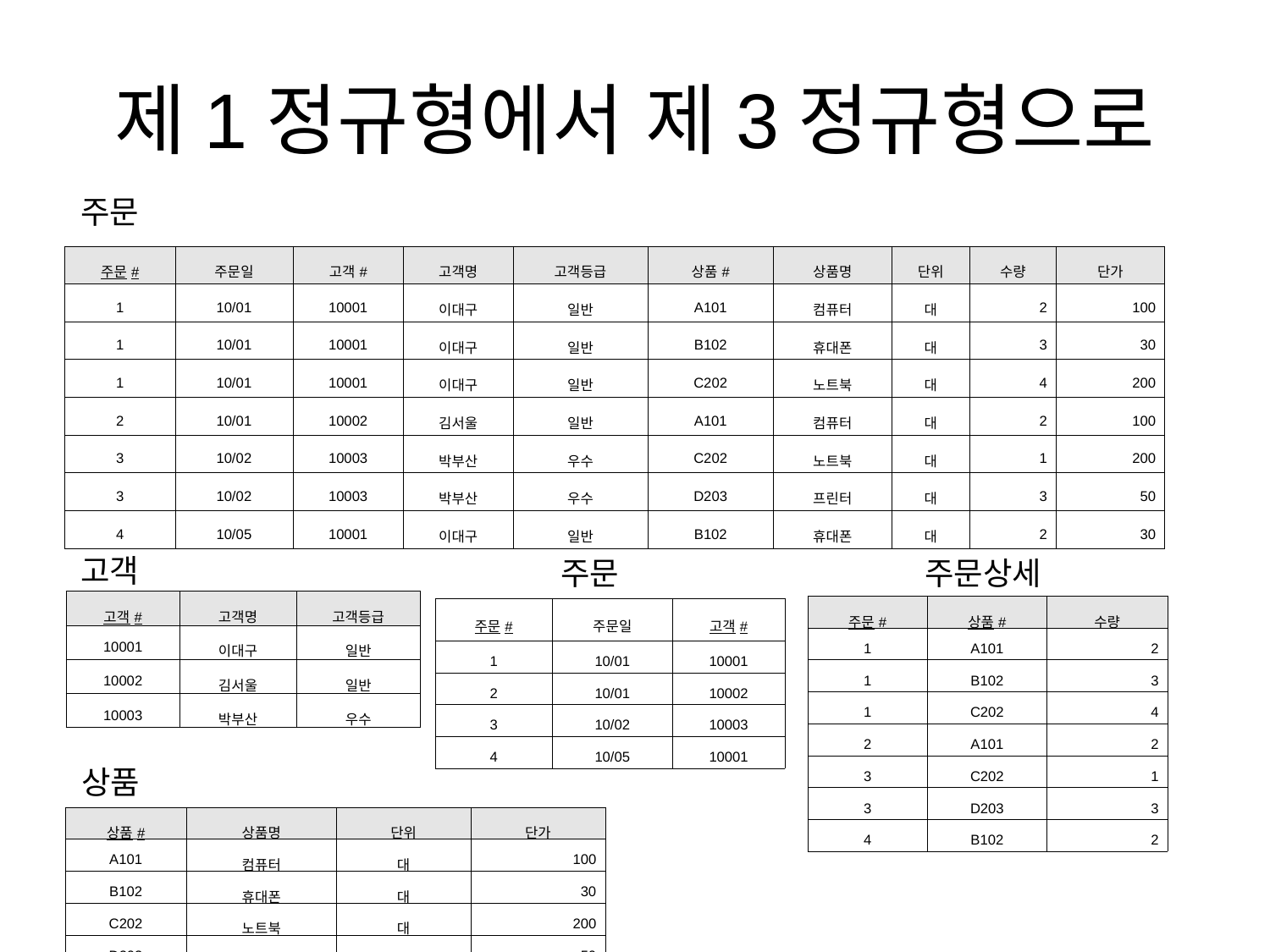

# 제1정규형에서 제3정규형으로
주문
| 주문# | 주문일 | 고객# | 고객명 | 고객등급 | 상품# | 상품명 | 단위 | 수량 | 단가 |
| --- | --- | --- | --- | --- | --- | --- | --- | --- | --- |
| 1 | 10/01 | 10001 | 이대구 | 일반 | A101 | 컴퓨터 | 대 | 2 | 100 |
| 1 | 10/01 | 10001 | 이대구 | 일반 | B102 | 휴대폰 | 대 | 3 | 30 |
| 1 | 10/01 | 10001 | 이대구 | 일반 | C202 | 노트북 | 대 | 4 | 200 |
| 2 | 10/01 | 10002 | 김서울 | 일반 | A101 | 컴퓨터 | 대 | 2 | 100 |
| 3 | 10/02 | 10003 | 박부산 | 우수 | C202 | 노트북 | 대 | 1 | 200 |
| 3 | 10/02 | 10003 | 박부산 | 우수 | D203 | 프린터 | 대 | 3 | 50 |
| 4 | 10/05 | 10001 | 이대구 | 일반 | B102 | 휴대폰 | 대 | 2 | 30 |
고객
주문
주문상세
| 고객# | 고객명 | 고객등급 |
| --- | --- | --- |
| 10001 | 이대구 | 일반 |
| 10002 | 김서울 | 일반 |
| 10003 | 박부산 | 우수 |
| 주문# | 상품# | 수량 |
| --- | --- | --- |
| 1 | A101 | 2 |
| 1 | B102 | 3 |
| 1 | C202 | 4 |
| 2 | A101 | 2 |
| 3 | C202 | 1 |
| 3 | D203 | 3 |
| 4 | B102 | 2 |
| 주문# | 주문일 | 고객# |
| --- | --- | --- |
| 1 | 10/01 | 10001 |
| 2 | 10/01 | 10002 |
| 3 | 10/02 | 10003 |
| 4 | 10/05 | 10001 |
상품
| 상품# | 상품명 | 단위 | 단가 |
| --- | --- | --- | --- |
| A101 | 컴퓨터 | 대 | 100 |
| B102 | 휴대폰 | 대 | 30 |
| C202 | 노트북 | 대 | 200 |
| D203 | 프린터 | 대 | 50 |